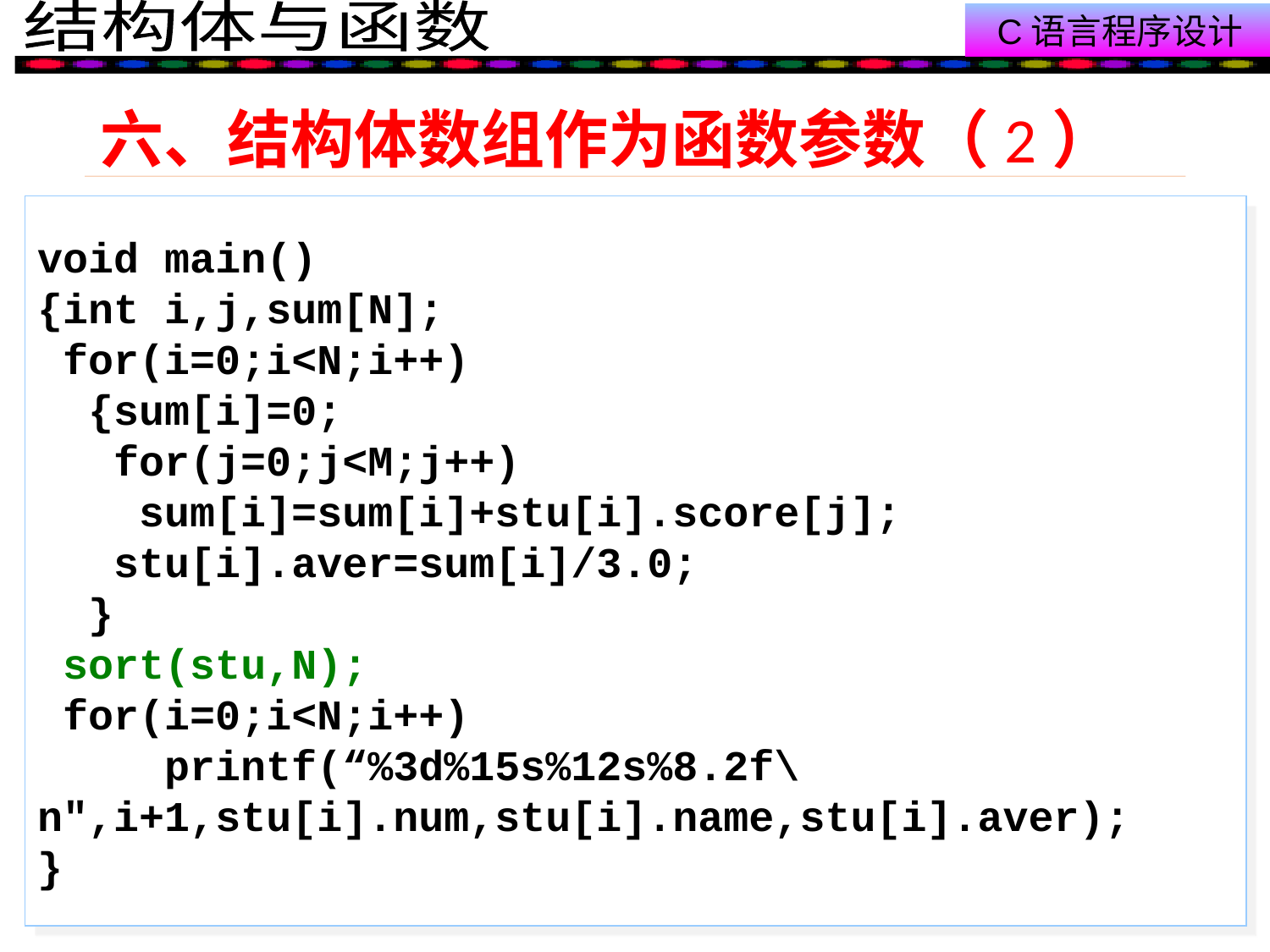

# 六、结构体数组作为函数参数（2）
void main()
{int i,j,sum[N];
 for(i=0;i<N;i++)
  {sum[i]=0;
   for(j=0;j<M;j++)
    sum[i]=sum[i]+stu[i].score[j];
   stu[i].aver=sum[i]/3.0;
  }
 sort(stu,N);
 for(i=0;i<N;i++)
	printf(“%3d%15s%12s%8.2f\n",i+1,stu[i].num,stu[i].name,stu[i].aver);
}